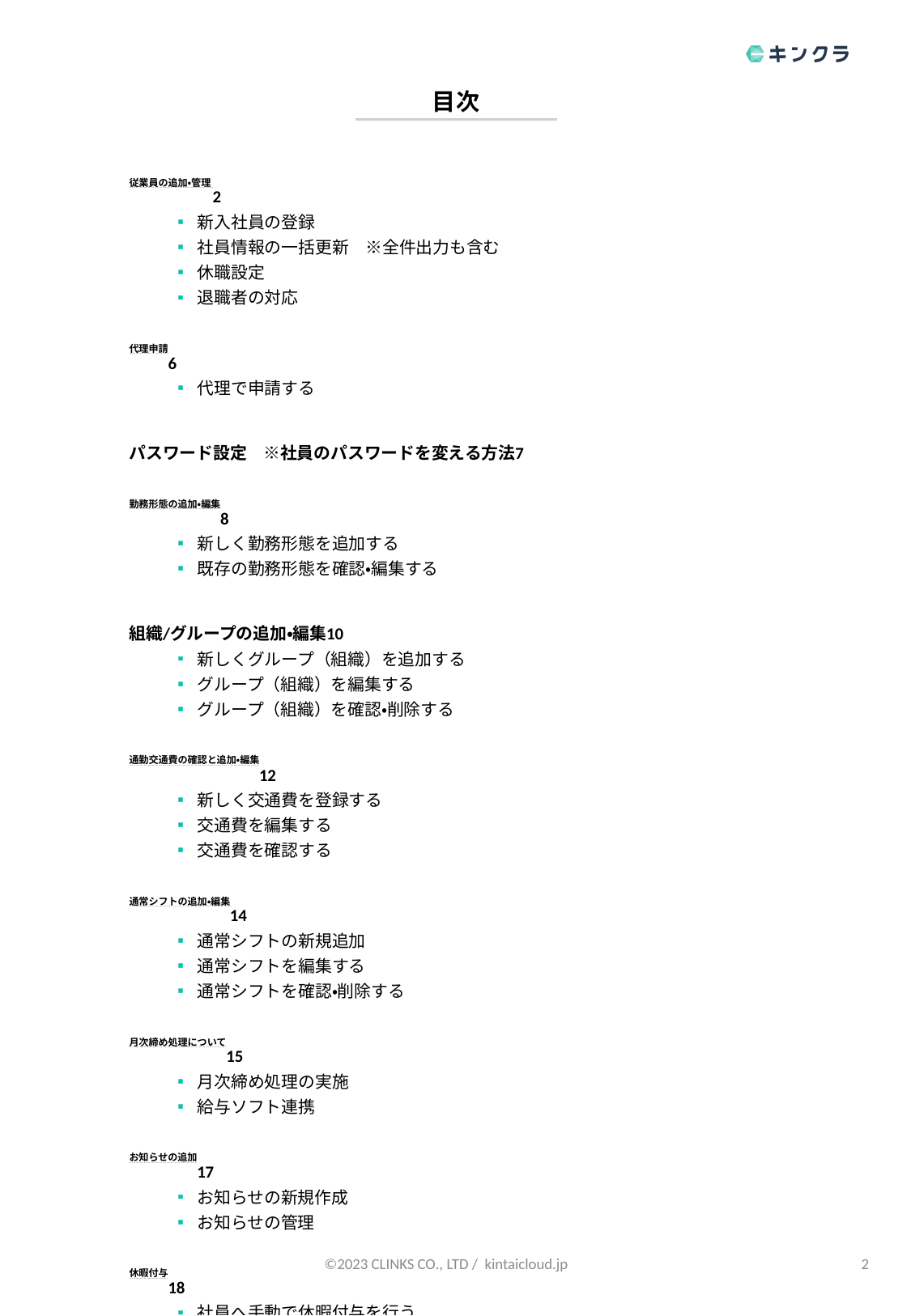

目次
従業員の追加・管理	 2
新入社員の登録
社員情報の一括更新　※全件出力も含む
休職設定
退職者の対応
代理申請	6
代理で申請する
パスワード設定　※社員のパスワードを変える方法	7
勤務形態の追加・編集	8
新しく勤務形態を追加する
既存の勤務形態を確認・編集する
組織/グループの追加・編集	10
新しくグループ（組織）を追加する
グループ（組織）を編集する
グループ（組織）を確認・削除する
通勤交通費の確認と追加・編集	12
新しく交通費を登録する
交通費を編集する
交通費を確認する
通常シフトの追加・編集	14
通常シフトの新規追加
通常シフトを編集する
通常シフトを確認・削除する
月次締め処理について	15
月次締め処理の実施
給与ソフト連携
お知らせの追加	17
お知らせの新規作成
お知らせの管理
休暇付与	18
社員へ手動で休暇付与を行う
特別休暇を設定する
キンクラ請求情報の確認	21
オプション機能の設定	21
2
©2023 CLINKS CO., LTD /  kintaicloud.jp